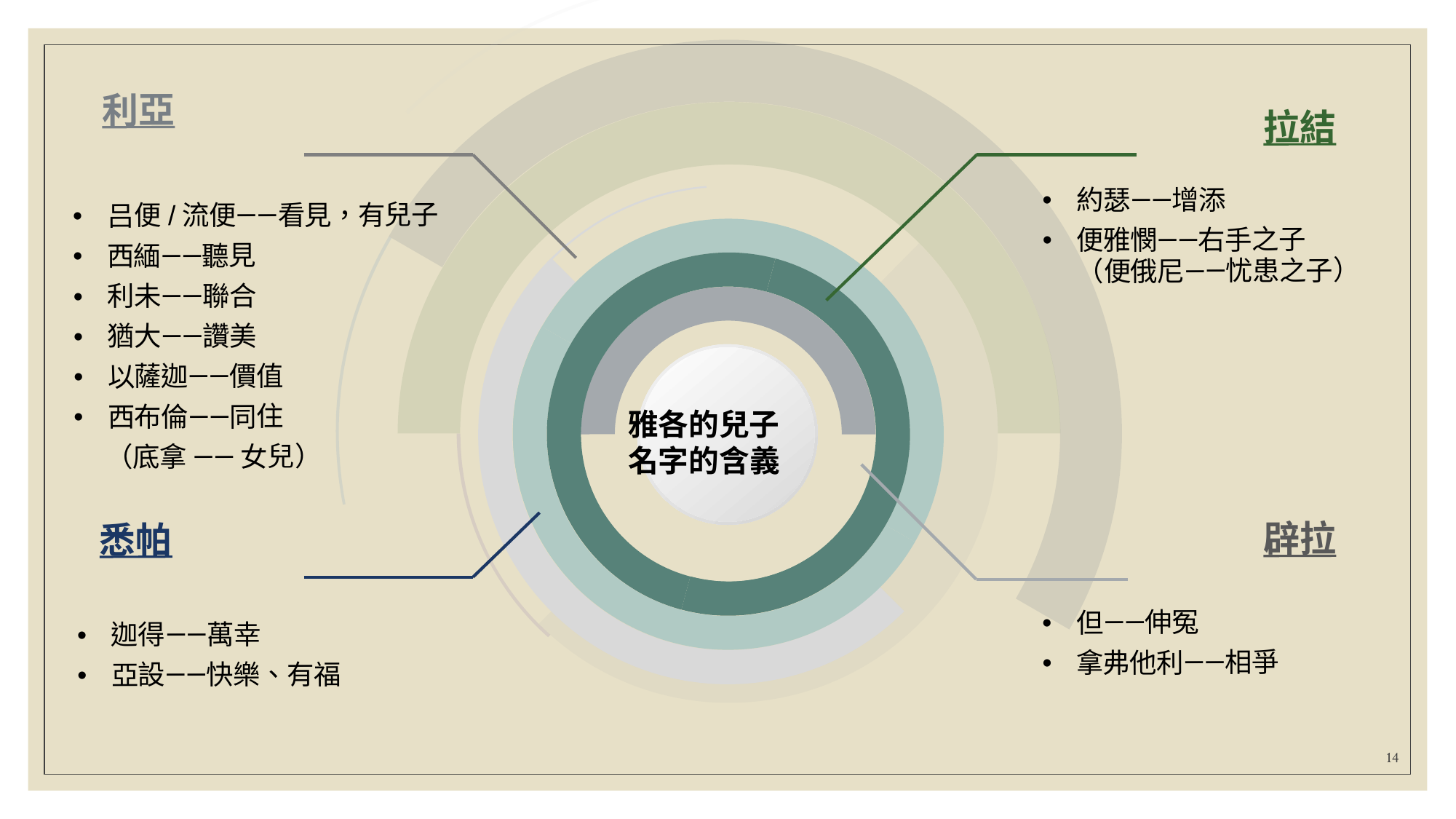

利亞
拉結

約瑟——增添
便雅憫——右手之子
（便俄尼——忧患之子）
吕便/流便——看見，有兒子
西緬——聽見
利未——聯合
猶大——讚美
以薩迦——價值
西布倫——同住
    （底拿 —— 女兒）

雅各的兒子
名字的含義

辟拉
悉帕
但——伸冤
拿弗他利——相爭
迦得——萬幸
亞設——快樂、有福
14